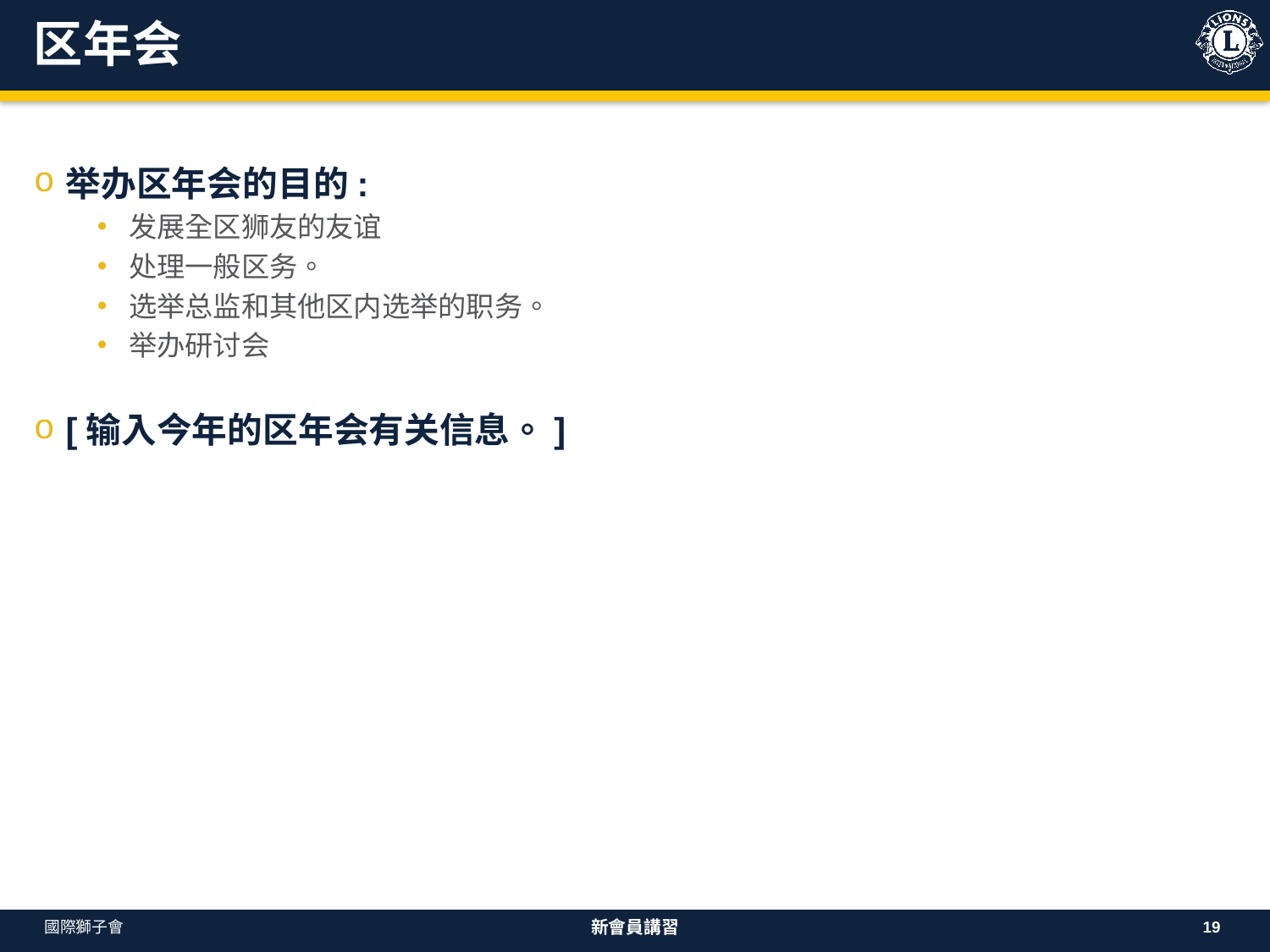

# 区年会
举办区年会的目的:
发展全区狮友的友谊
处理一般区务。
选举总监和其他区内选举的职务。
举办研讨会

[输入今年的区年会有关信息。]